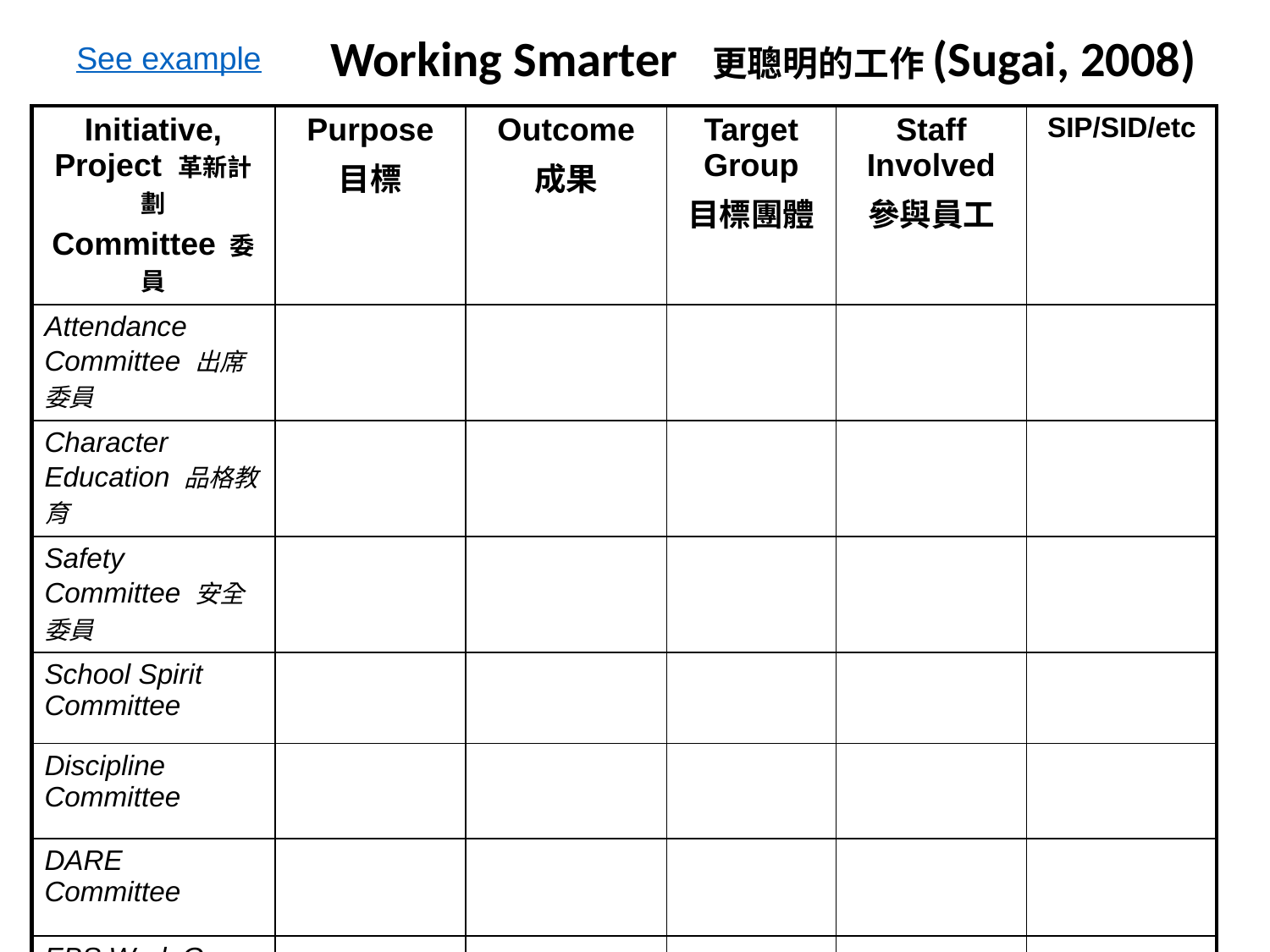

Working Smarter  更聰明的工作(Sugai, 2008)
See example
| Initiative, Project 革新計劃 Committee 委員 | Purpose 目標 | Outcome 成果 | Target Group 目標團體 | Staff Involved 參與員工 | SIP/SID/etc |
| --- | --- | --- | --- | --- | --- |
| Attendance Committee 出席委員 |  |  |  |  |  |
| Character Education 品格教育 |  |  |  |  |  |
| Safety Committee 安全委員 |  |  |  |  |  |
| School Spirit Committee |  |  |  |  |  |
| Discipline Committee |  |  |  |  |  |
| DARE Committee |  |  |  |  |  |
| EBS Work Group |  |  |  |  |  |